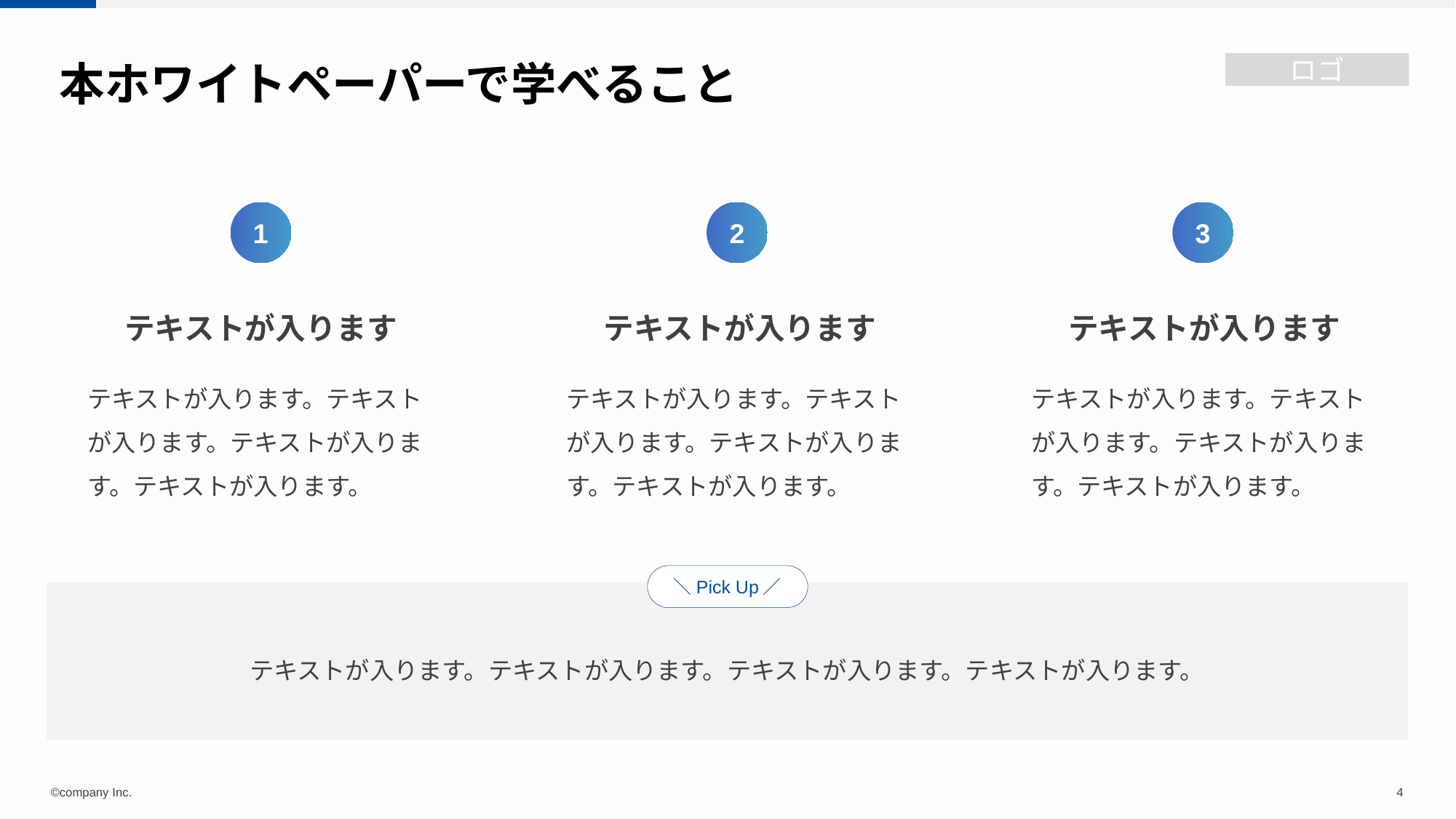

本ホワイトペーパーで学べること
1
2
3
テキストが入ります
テキストが入ります
テキストが入ります
テキストが入ります。テキストが入ります。テキストが入ります。テキストが入ります。
テキストが入ります。テキストが入ります。テキストが入ります。テキストが入ります。
テキストが入ります。テキストが入ります。テキストが入ります。テキストが入ります。
＼Pick Up／

テキストが入ります。テキストが入ります。テキストが入ります。テキストが入ります。